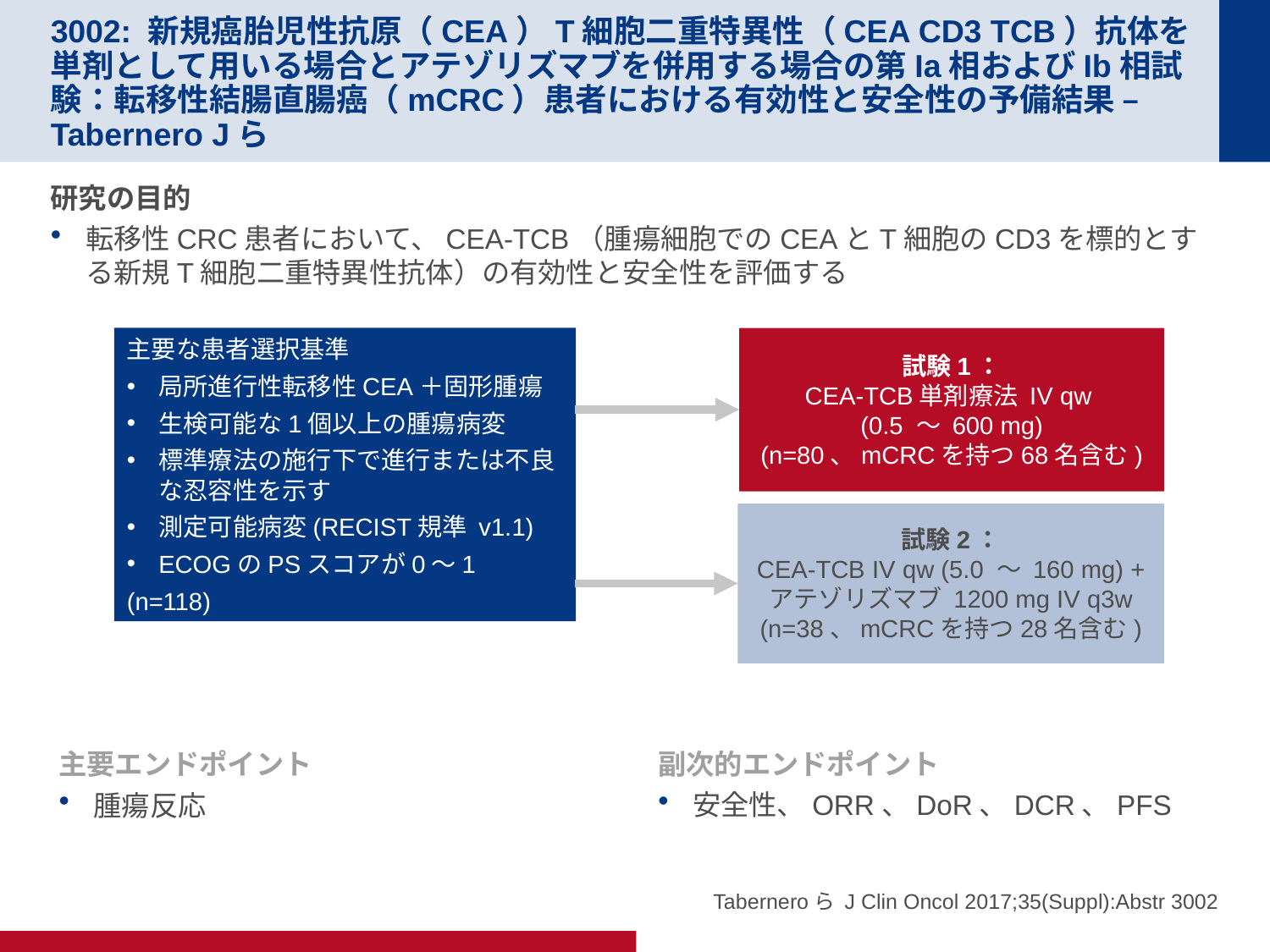

# 3002: 新規癌胎児性抗原（CEA）T細胞二重特異性（CEA CD3 TCB）抗体を単剤として用いる場合とアテゾリズマブを併用する場合の第Ia相およびIb相試験：転移性結腸直腸癌（mCRC）患者における有効性と安全性の予備結果 – Tabernero Jら
研究の目的
転移性CRC患者において、CEA-TCB（腫瘍細胞でのCEAとT細胞のCD3を標的とする新規T細胞二重特異性抗体）の有効性と安全性を評価する
主要な患者選択基準
局所進行性転移性CEA＋固形腫瘍
生検可能な1個以上の腫瘍病変
標準療法の施行下で進行または不良な忍容性を示す
測定可能病変(RECIST規準 v1.1)
ECOGのPSスコアが0～1
(n=118)
試験1：
CEA-TCB単剤療法 IV qw
(0.5 ～ 600 mg)
(n=80、mCRCを持つ68名含む)
試験2：
CEA-TCB IV qw (5.0 ～ 160 mg) + アテゾリズマブ 1200 mg IV q3w
(n=38、mCRCを持つ28名含む)
主要エンドポイント
腫瘍反応
副次的エンドポイント
安全性、ORR、DoR、DCR、PFS
Taberneroら J Clin Oncol 2017;35(Suppl):Abstr 3002